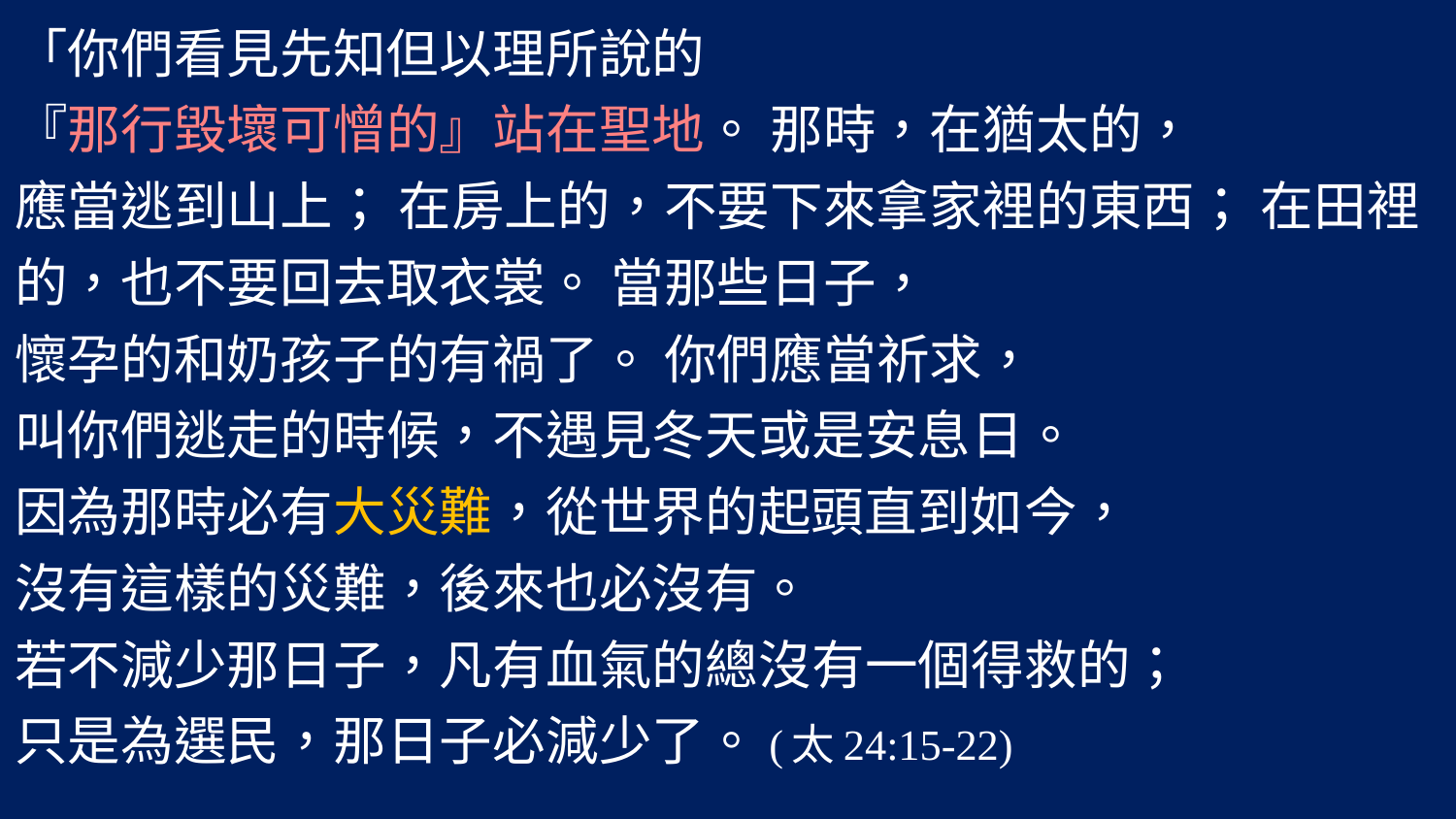

「你們看見先知但以理所說的
『那行毀壞可憎的』站在聖地。 那時，在猶太的，
應當逃到山上； 在房上的，不要下來拿家裡的東西； 在田裡的，也不要回去取衣裳。 當那些日子，
懷孕的和奶孩子的有禍了。 你們應當祈求，
叫你們逃走的時候，不遇見冬天或是安息日。
因為那時必有大災難，從世界的起頭直到如今，
沒有這樣的災難，後來也必沒有。
若不減少那日子，凡有血氣的總沒有一個得救的；
只是為選民，那日子必減少了。(太24:15-22)